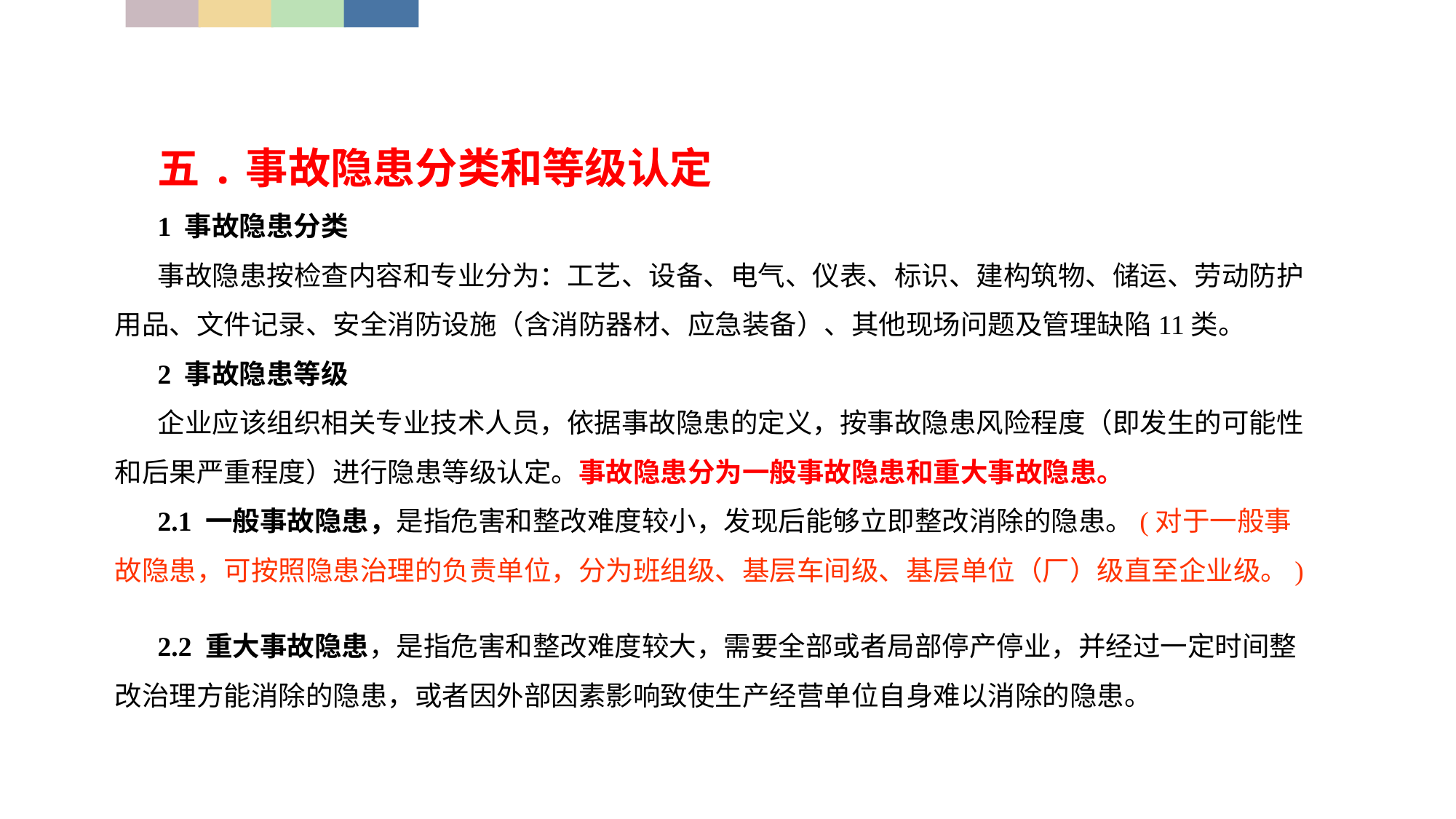

五.事故隐患分类和等级认定
1 事故隐患分类
事故隐患按检查内容和专业分为：工艺、设备、电气、仪表、标识、建构筑物、储运、劳动防护用品、文件记录、安全消防设施（含消防器材、应急装备）、其他现场问题及管理缺陷11类。
2 事故隐患等级
企业应该组织相关专业技术人员，依据事故隐患的定义，按事故隐患风险程度（即发生的可能性和后果严重程度）进行隐患等级认定。事故隐患分为一般事故隐患和重大事故隐患。
2.1 一般事故隐患，是指危害和整改难度较小，发现后能够立即整改消除的隐患。(对于一般事故隐患，可按照隐患治理的负责单位，分为班组级、基层车间级、基层单位（厂）级直至企业级。)

2.2 重大事故隐患，是指危害和整改难度较大，需要全部或者局部停产停业，并经过一定时间整改治理方能消除的隐患，或者因外部因素影响致使生产经营单位自身难以消除的隐患。